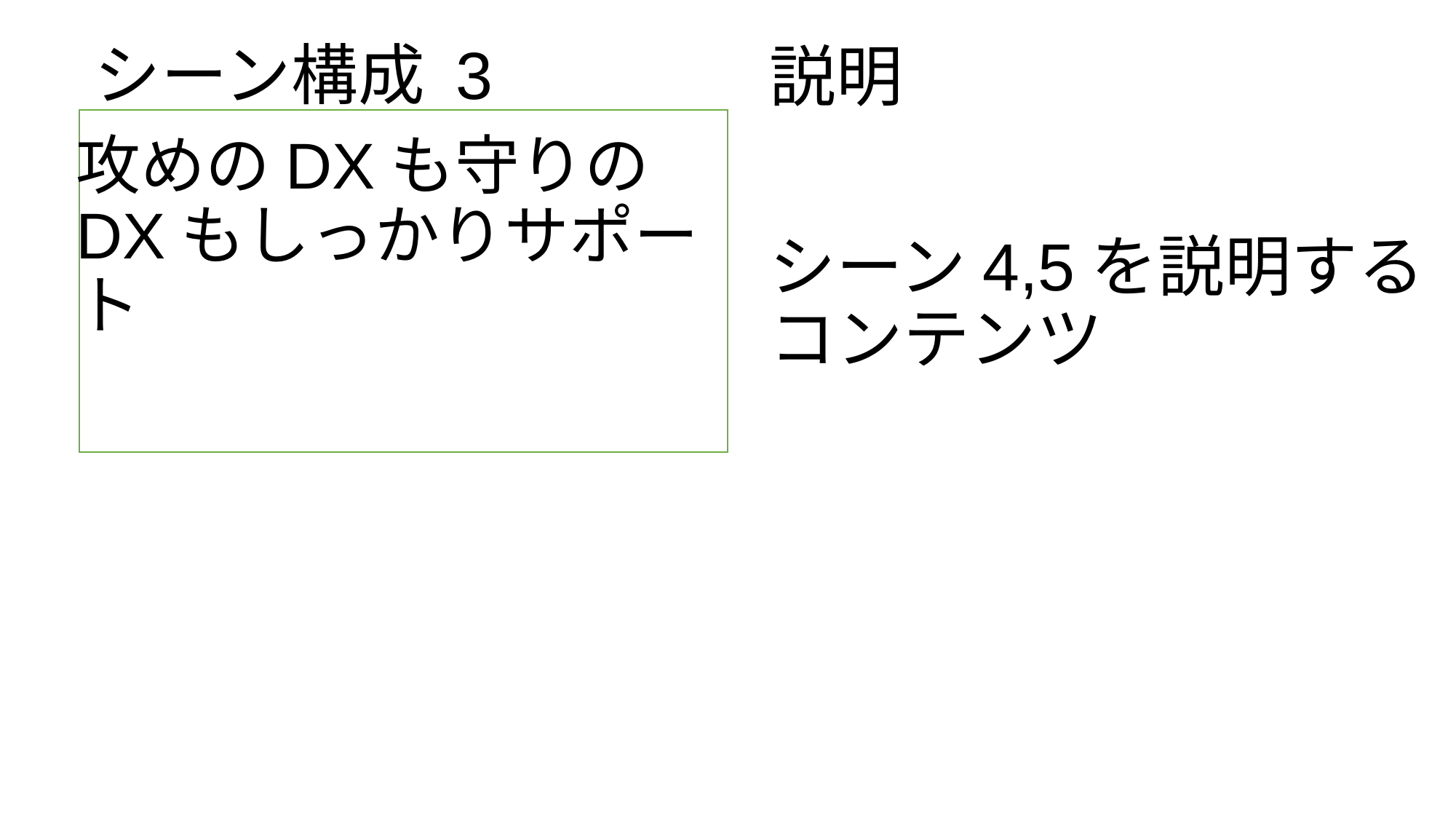

説明
# シーン構成 3

シーン4,5を説明するコンテンツ
攻めのDXも守りのDXもしっかりサポート